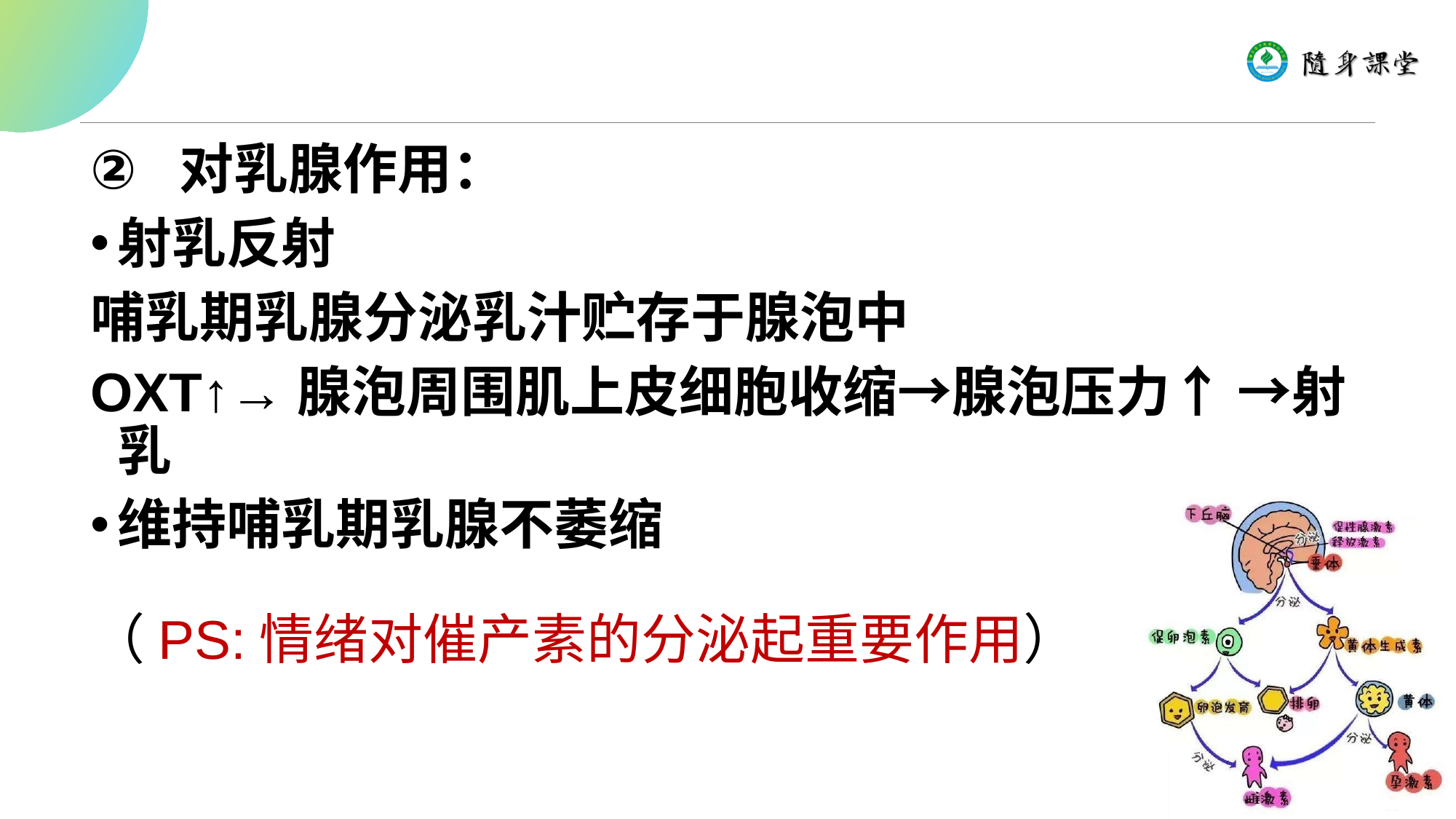

对乳腺作用：
射乳反射
哺乳期乳腺分泌乳汁贮存于腺泡中
OXT↑→腺泡周围肌上皮细胞收缩→腺泡压力↑ →射乳
维持哺乳期乳腺不萎缩
（PS:情绪对催产素的分泌起重要作用）